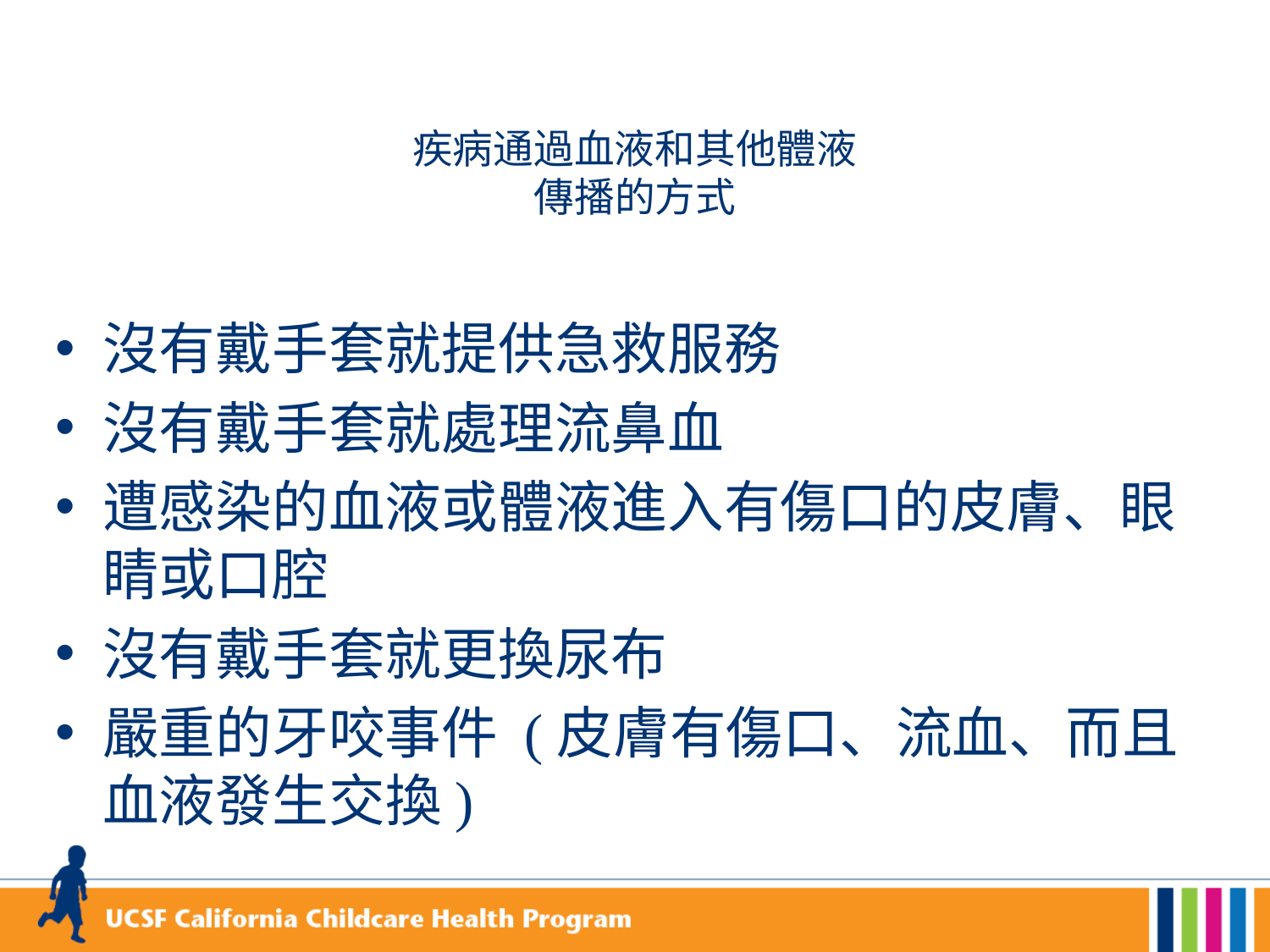

# 疾病通過血液和其他體液 傳播的方式
沒有戴手套就提供急救服務
沒有戴手套就處理流鼻血
遭感染的血液或體液進入有傷口的皮膚、眼睛或口腔
沒有戴手套就更換尿布
嚴重的牙咬事件 (皮膚有傷口、流血、而且血液發生交換)